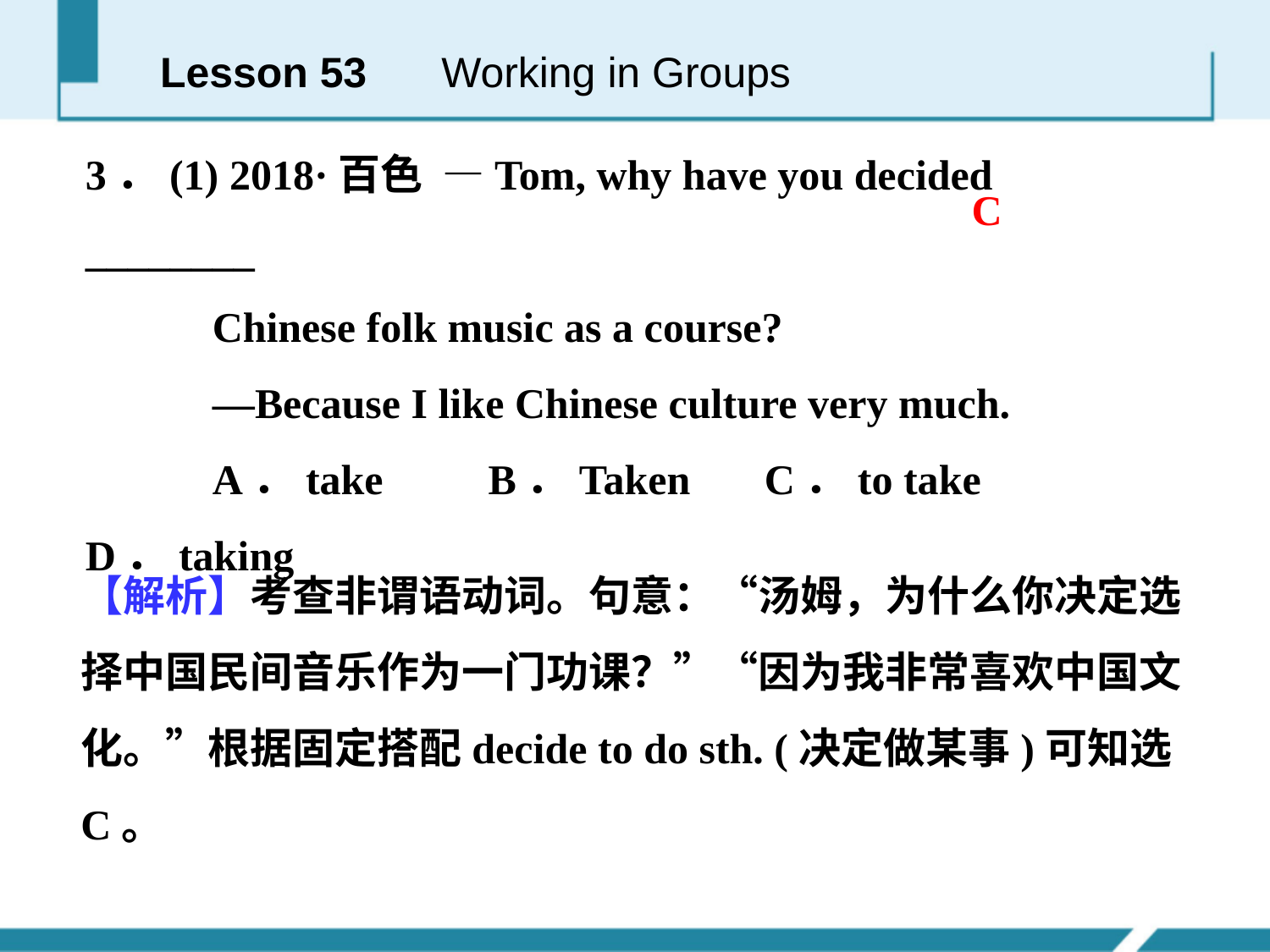

Lesson 53 　Working in Groups
C
3．(1) 2018·百色  —Tom, why have you decided ________
            Chinese folk music as a course?
            —Because I like Chinese culture very much.
            A．take　　B．Taken       C．to take    D．taking
【解析】考查非谓语动词。句意：“汤姆，为什么你决定选择中国民间音乐作为一门功课？”“因为我非常喜欢中国文化。”根据固定搭配decide to do sth. (决定做某事)可知选C。